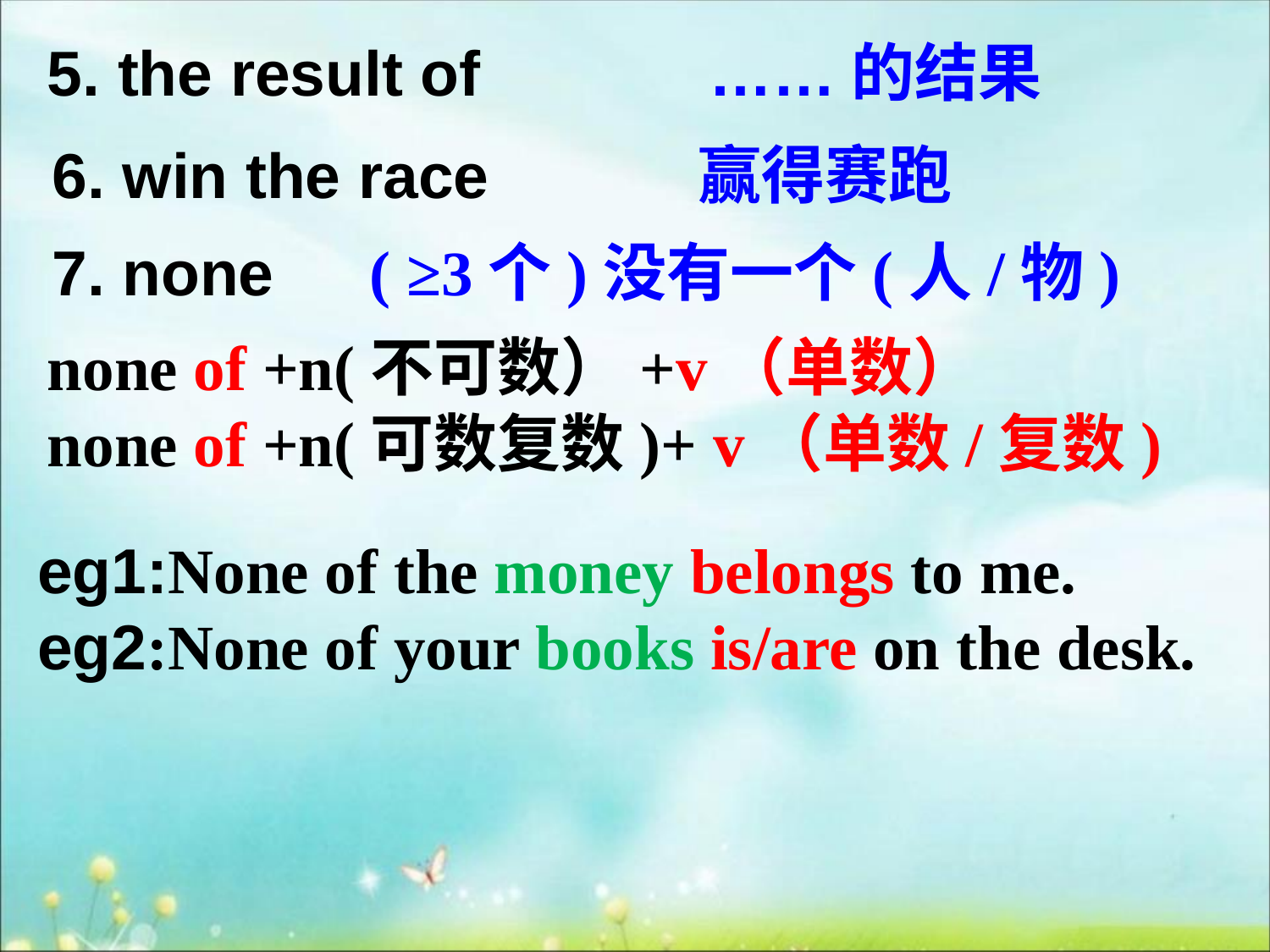

5. the result of             ……的结果
6. win the race           赢得赛跑
7. none      ( ≥3个)没有一个(人/物)

none of +n(不可数）+v（单数）
none of +n(可数复数)+ v（单数/复数)
eg1:None of the money belongs to me.
eg2:None of your books is/are on the desk.